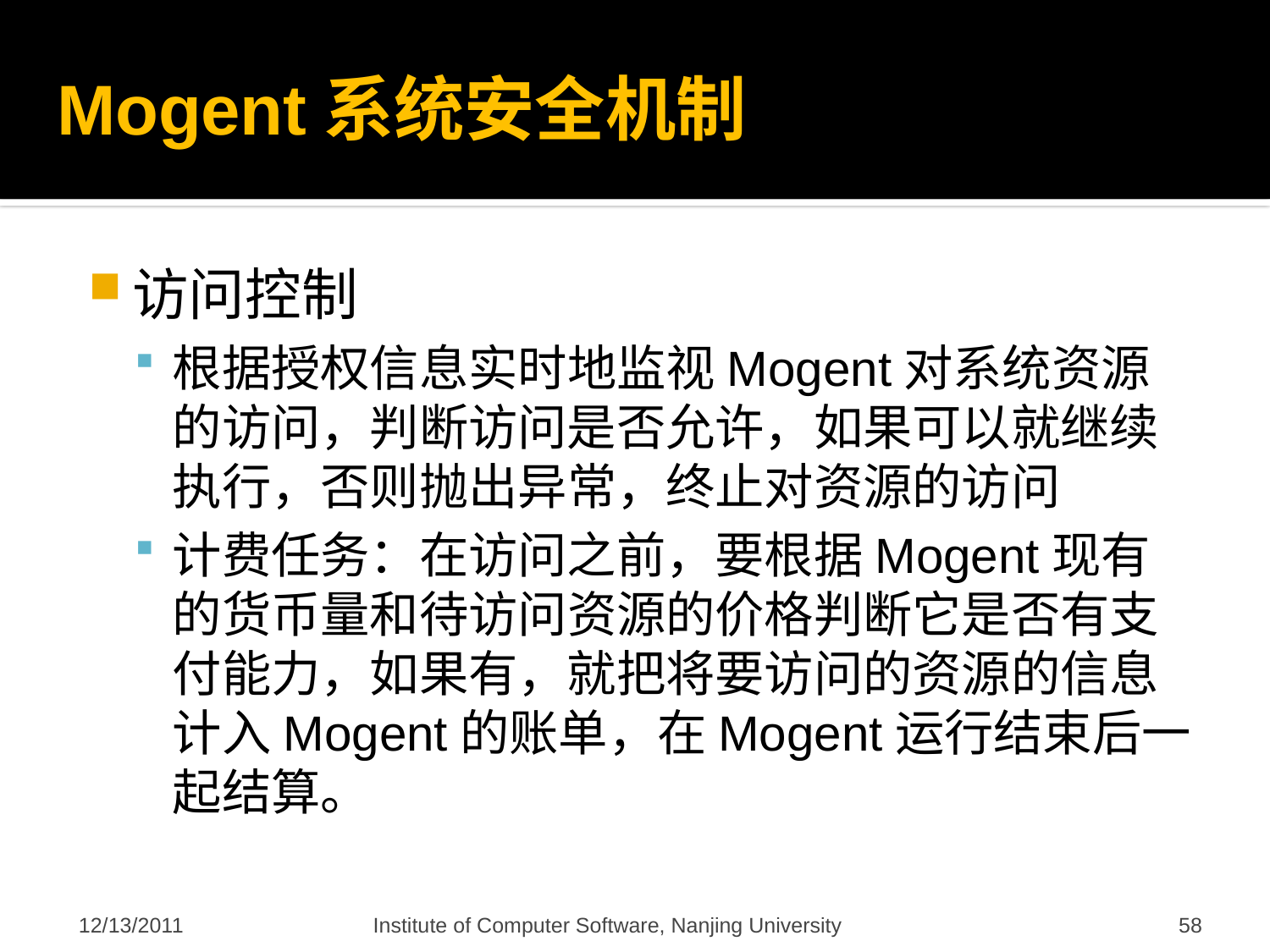

# Mogent系统安全机制
访问控制
根据授权信息实时地监视Mogent对系统资源的访问，判断访问是否允许，如果可以就继续执行，否则抛出异常，终止对资源的访问
计费任务：在访问之前，要根据Mogent现有的货币量和待访问资源的价格判断它是否有支付能力，如果有，就把将要访问的资源的信息计入Mogent的账单，在Mogent运行结束后一起结算。
58
12/13/2011
Institute of Computer Software, Nanjing University
58